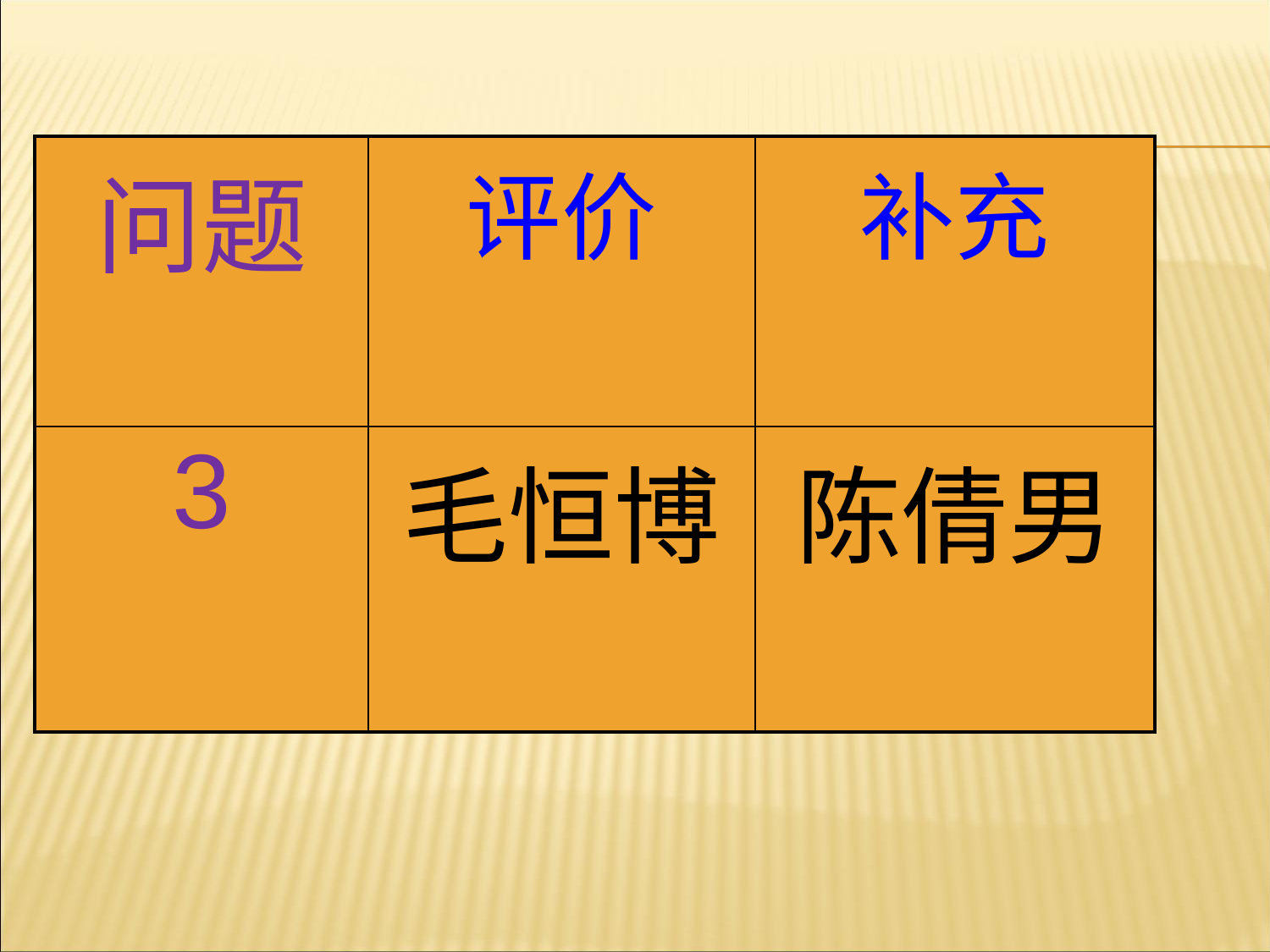

| 问题 | 评价 | 补充 |
| --- | --- | --- |
| 3 | 毛恒博 | 陈倩男 |